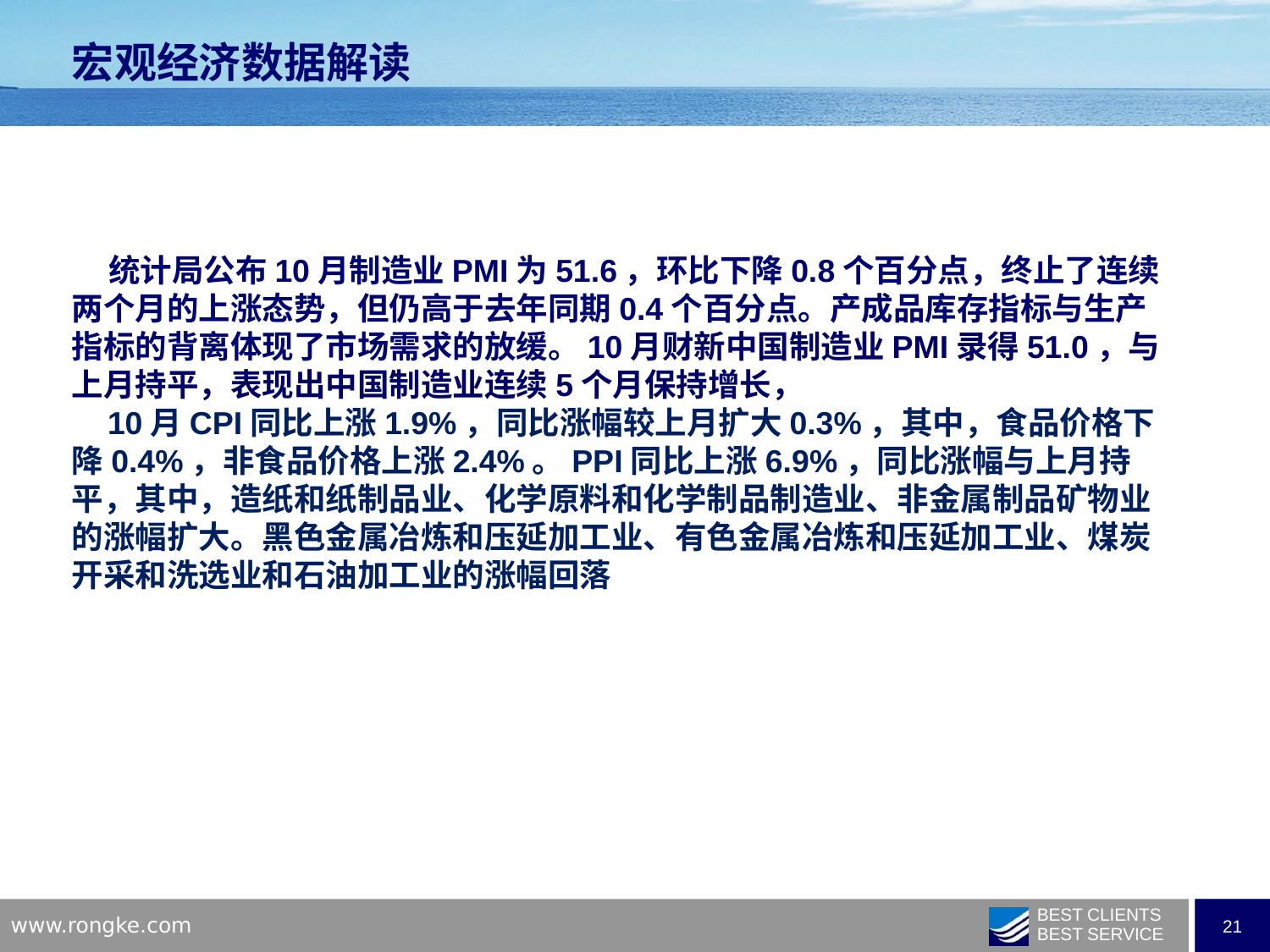

宏观经济数据解读

    统计局公布10月制造业PMI为51.6，环比下降0.8个百分点，终止了连续两个月的上涨态势，但仍高于去年同期0.4个百分点。产成品库存指标与生产指标的背离体现了市场需求的放缓。10月财新中国制造业PMI录得51.0，与上月持平，表现出中国制造业连续5个月保持增长，
    10月CPI同比上涨1.9%，同比涨幅较上月扩大0.3%，其中，食品价格下降0.4%，非食品价格上涨2.4%。PPI同比上涨6.9%，同比涨幅与上月持平，其中，造纸和纸制品业、化学原料和化学制品制造业、非金属制品矿物业的涨幅扩大。黑色金属冶炼和压延加工业、有色金属冶炼和压延加工业、煤炭开采和洗选业和石油加工业的涨幅回落